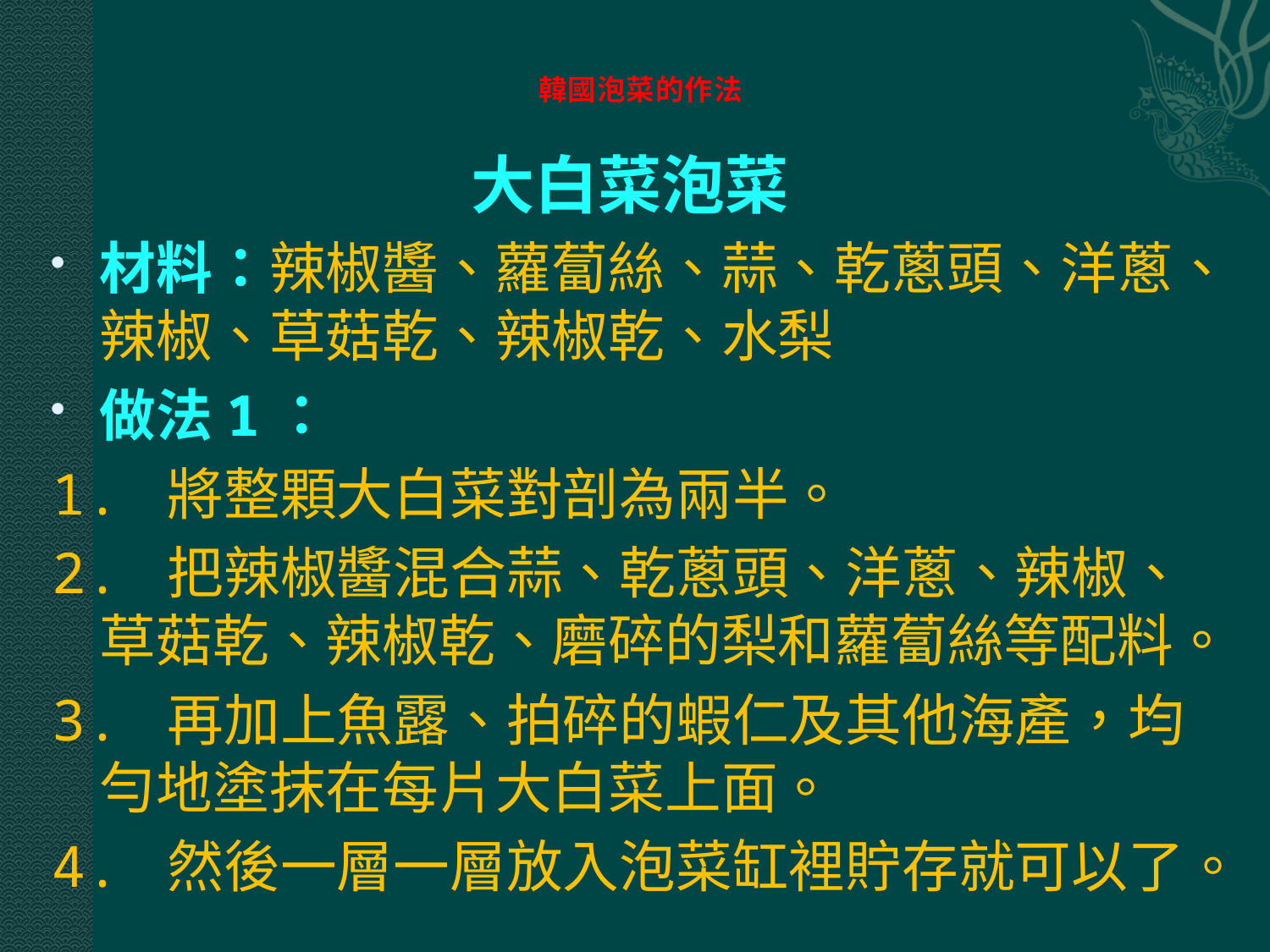

# 韓國泡菜的作法
大白菜泡菜
材料：辣椒醬、蘿蔔絲、蒜、乾蔥頭、洋蔥、辣椒、草菇乾、辣椒乾、水梨
做法1：
1. 將整顆大白菜對剖為兩半。
2. 把辣椒醬混合蒜、乾蔥頭、洋蔥、辣椒、草菇乾、辣椒乾、磨碎的梨和蘿蔔絲等配料。
3. 再加上魚露、拍碎的蝦仁及其他海產，均勻地塗抹在每片大白菜上面。
4. 然後一層一層放入泡菜缸裡貯存就可以了。